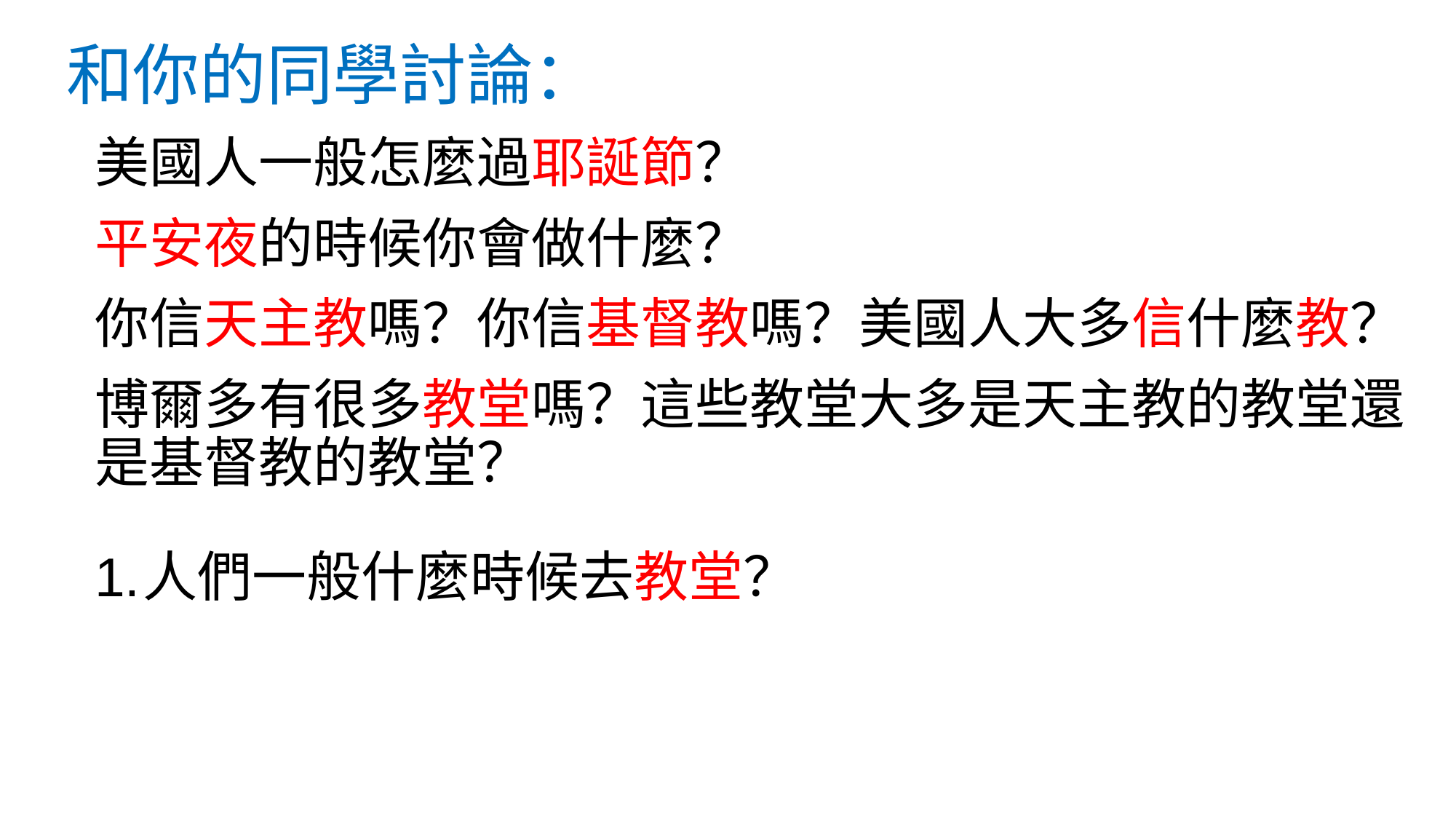

# 和你的同學討論：
美國人一般怎麼過耶誕節？
平安夜的時候你會做什麼？
你信天主教嗎？你信基督教嗎？美國人大多信什麼教？
博爾多有很多教堂嗎？這些教堂大多是天主教的教堂還是基督教的教堂？
人們一般什麼時候去教堂？